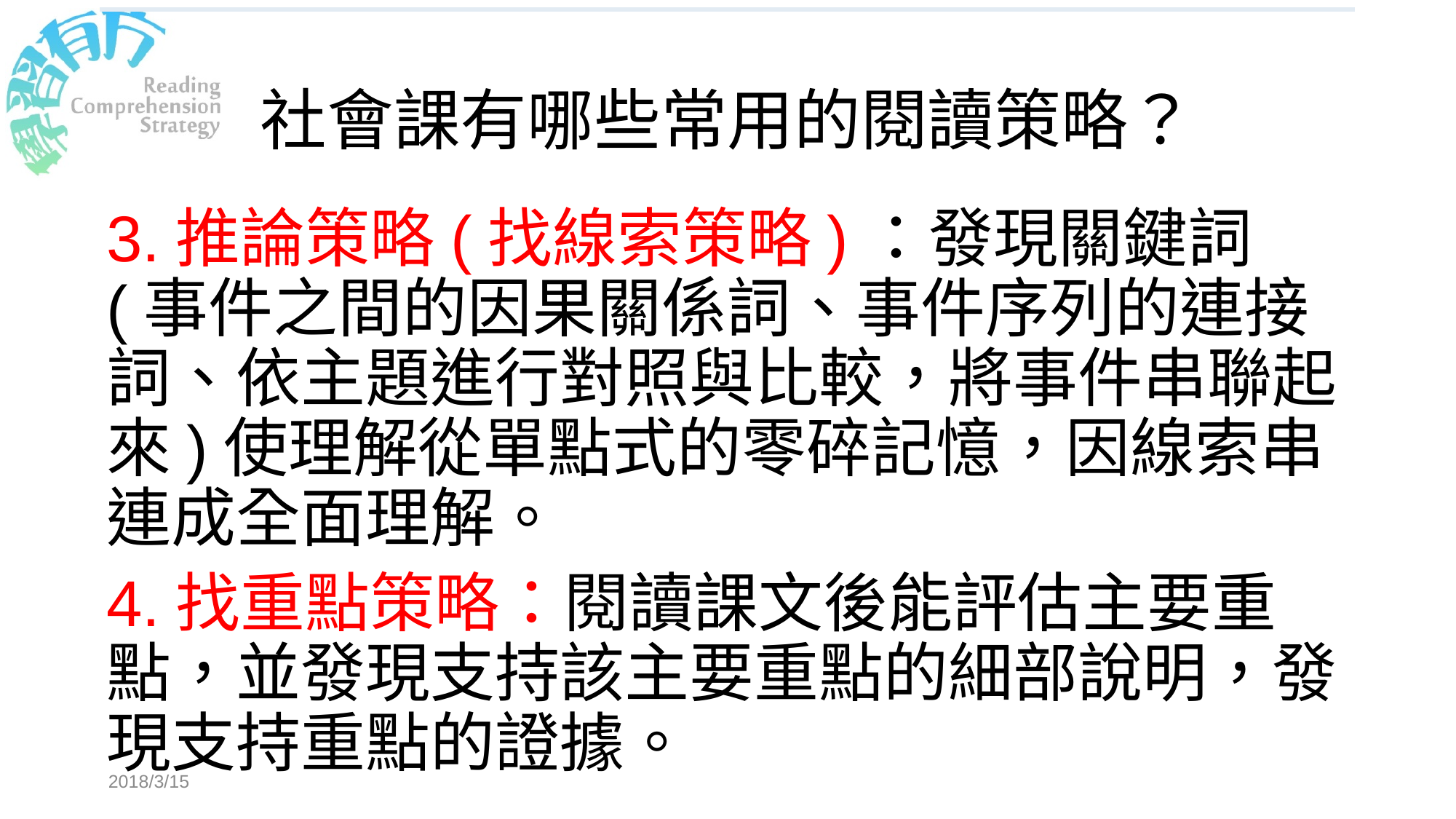

# 社會課有哪些常用的閱讀策略？
3.推論策略(找線索策略)：發現關鍵詞(事件之間的因果關係詞、事件序列的連接詞、依主題進行對照與比較，將事件串聯起來)使理解從單點式的零碎記憶，因線索串連成全面理解。
4.找重點策略：閱讀課文後能評估主要重點，並發現支持該主要重點的細部說明，發現支持重點的證據。
2018/3/15